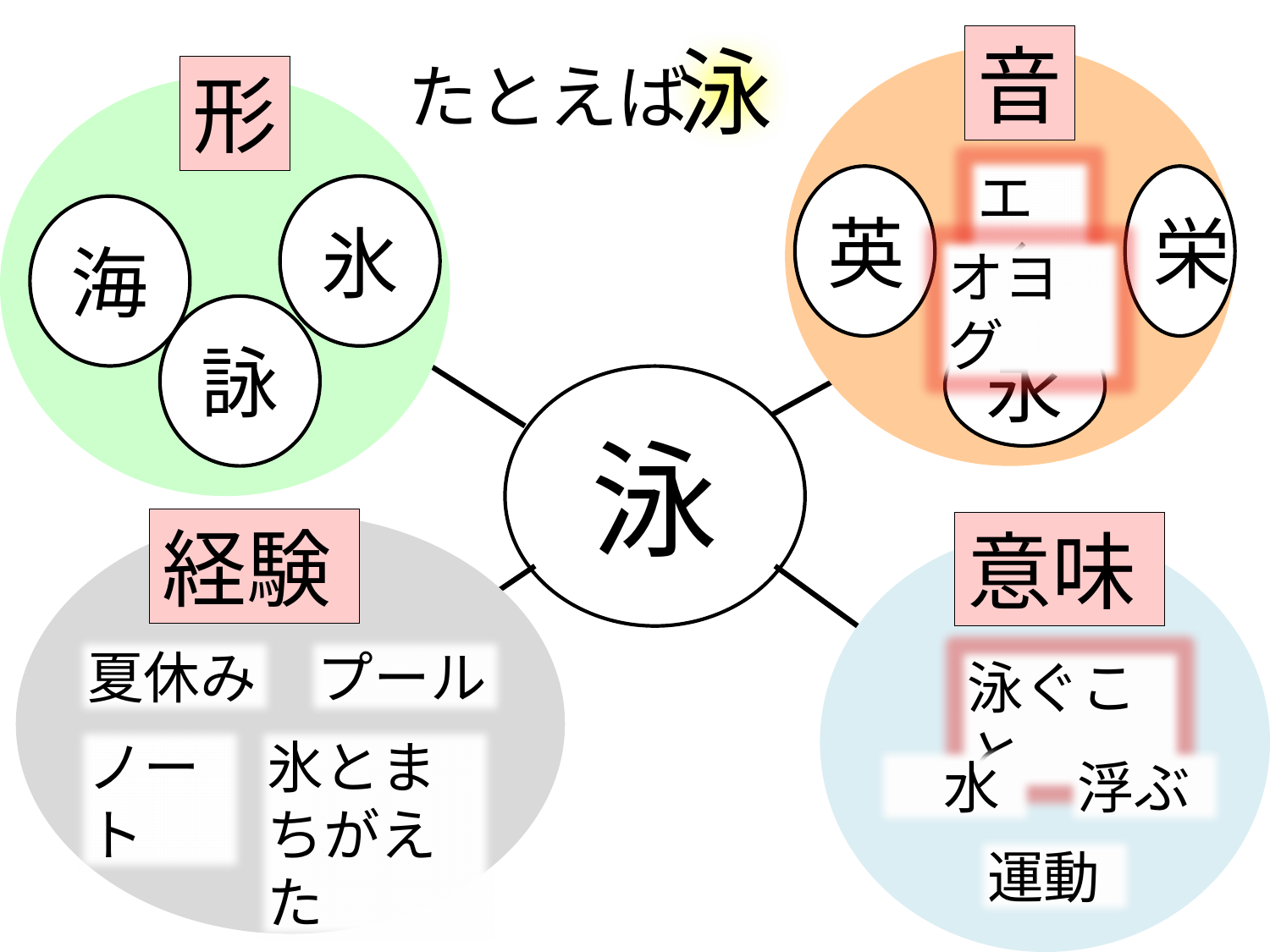

泳
音
たとえば

形

エイ
英
栄
氷
海
オヨグ
詠
永
泳
経験
意味

夏休み
プール
泳ぐこと
ノート
氷とまちがえた
　水
浮ぶ
運動